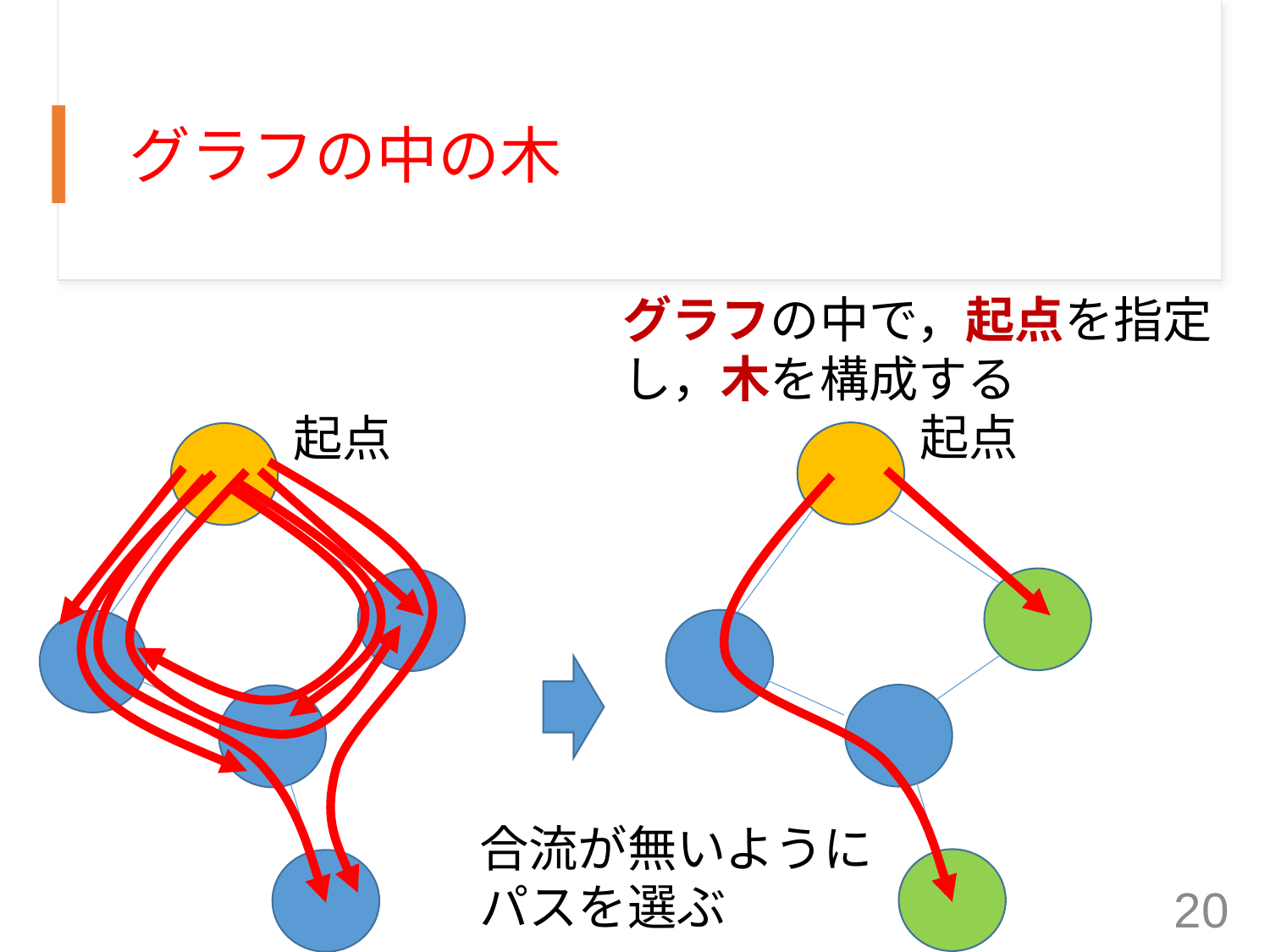

# グラフの中の木

グラフの中で，起点を指定し，木を構成する
起点
起点

合流が無いように
パスを選ぶ

20